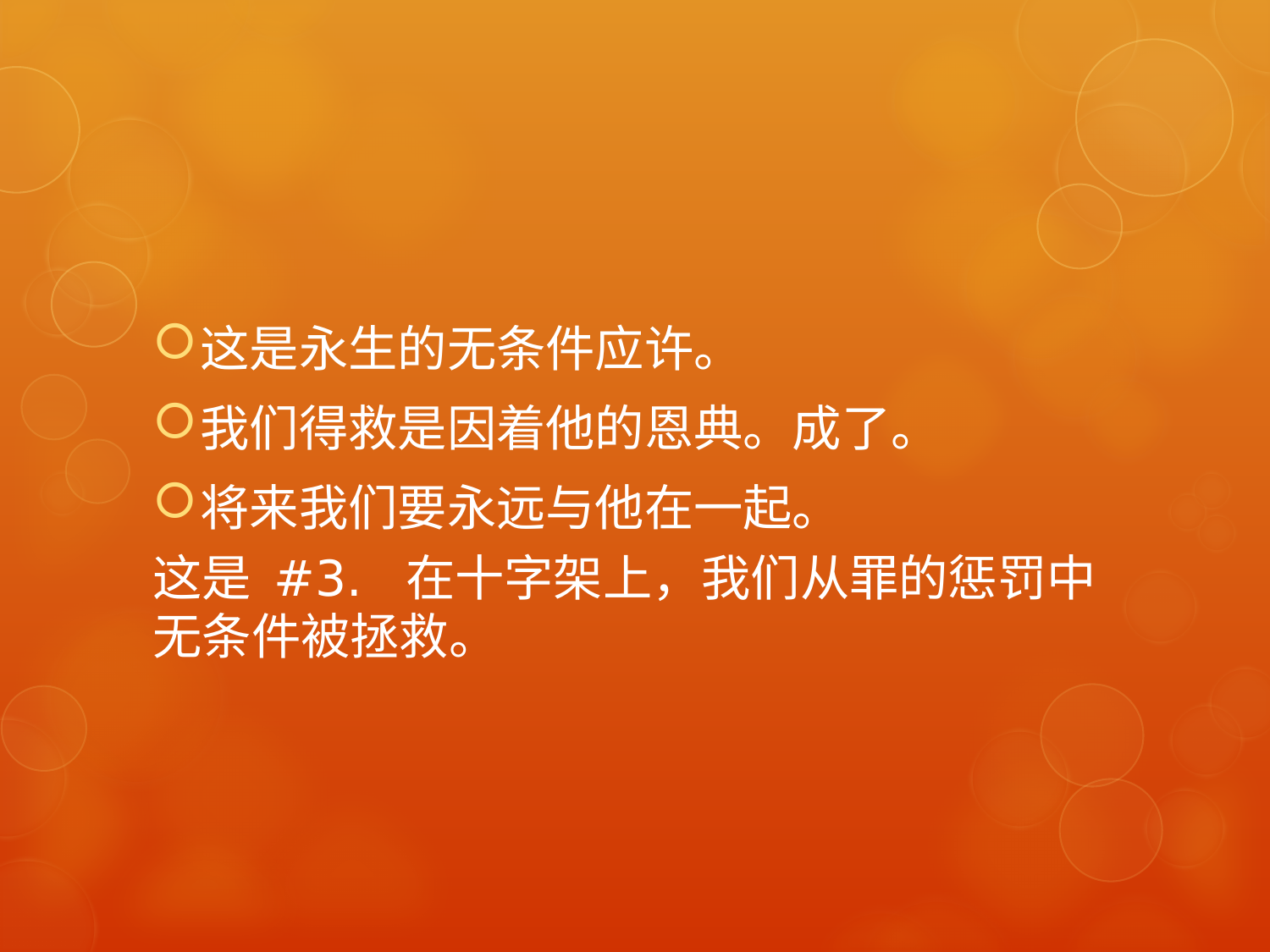

#
这是永生的无条件应许。
我们得救是因着他的恩典。成了。
将来我们要永远与他在一起。
这是 #3.  在十字架上，我们从罪的惩罚中无条件被拯救。